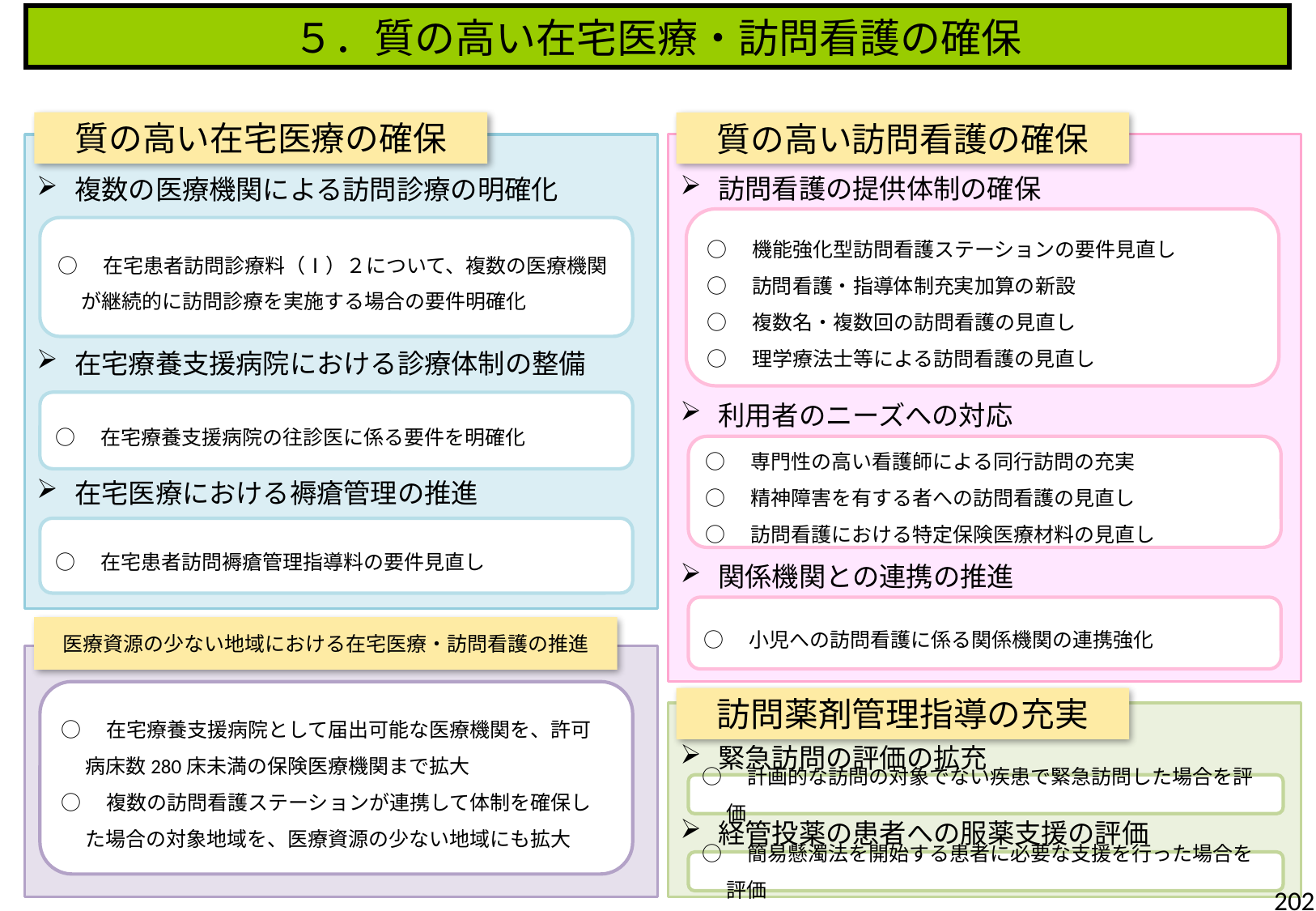

５．質の高い在宅医療・訪問看護の確保
質の高い在宅医療の確保
質の高い訪問看護の確保

訪問看護の提供体制の確保

利用者のニーズへの対応

関係機関との連携の推進

複数の医療機関による訪問診療の明確化

在宅療養支援病院における診療体制の整備

在宅医療における褥瘡管理の推進

○　機能強化型訪問看護ステーションの要件見直し
○　訪問看護・指導体制充実加算の新設
○　複数名・複数回の訪問看護の見直し
○　理学療法士等による訪問看護の見直し
○　在宅患者訪問診療料（Ⅰ）２について、複数の医療機関が継続的に訪問診療を実施する場合の要件明確化
○　在宅療養支援病院の往診医に係る要件を明確化
○　専門性の高い看護師による同行訪問の充実
○　精神障害を有する者への訪問看護の見直し
○　訪問看護における特定保険医療材料の見直し
○　在宅患者訪問褥瘡管理指導料の要件見直し
○　小児への訪問看護に係る関係機関の連携強化
医療資源の少ない地域における在宅医療・訪問看護の推進

○　在宅療養支援病院として届出可能な医療機関を、許可病床数280床未満の保険医療機関まで拡大
○　複数の訪問看護ステーションが連携して体制を確保した場合の対象地域を、医療資源の少ない地域にも拡大
訪問薬剤管理指導の充実

緊急訪問の評価の拡充

経管投薬の患者への服薬支援の評価

○　計画的な訪問の対象でない疾患で緊急訪問した場合を評価

○　簡易懸濁法を開始する患者に必要な支援を行った場合を評価

202